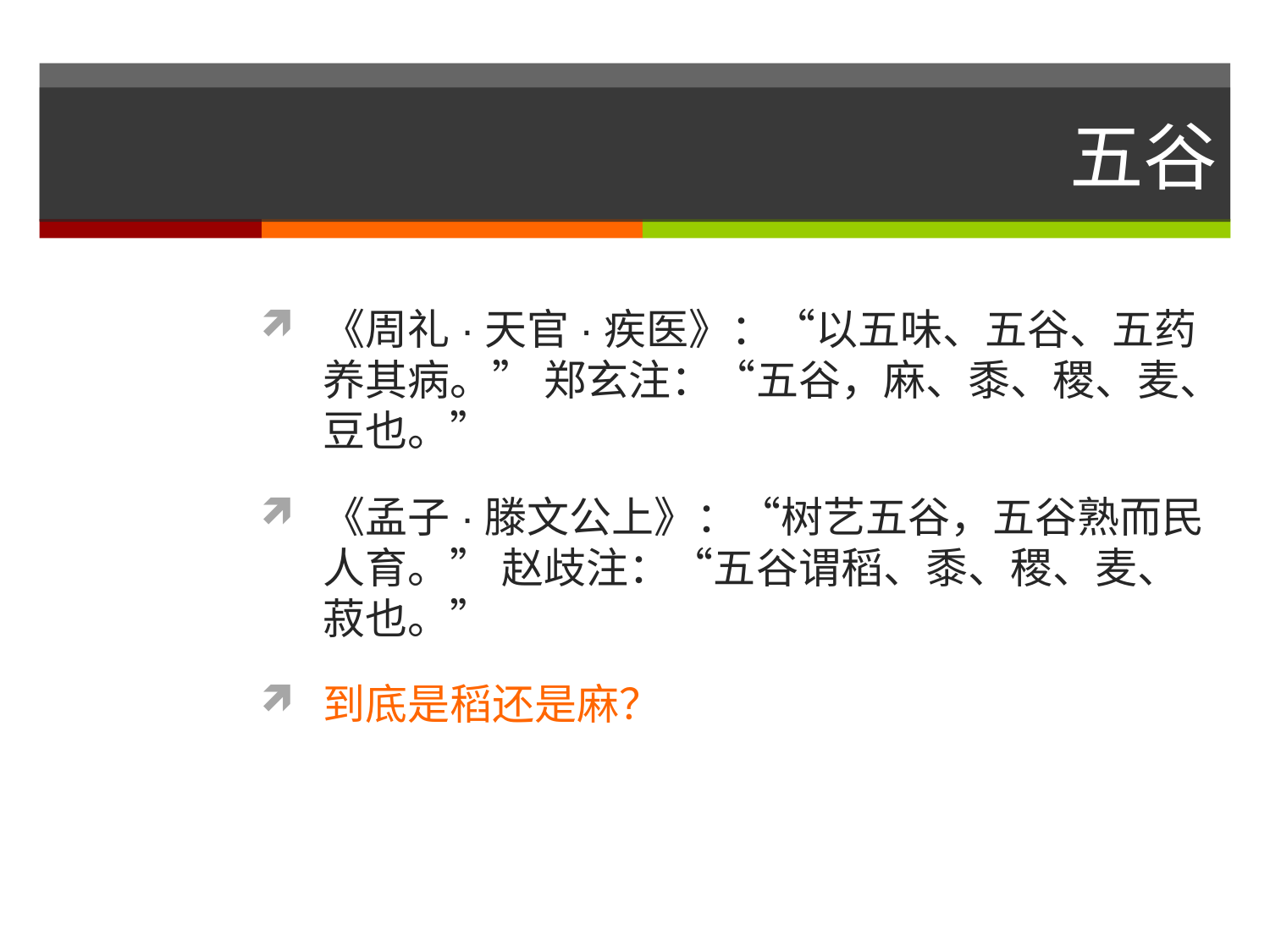

# 五谷
《周礼·天官·疾医》：“以五味、五谷、五药养其病。” 郑玄注：“五谷，麻、黍、稷、麦、豆也。”
《孟子·滕文公上》：“树艺五谷，五谷熟而民人育。” 赵歧注：“五谷谓稻、黍、稷、麦、菽也。”
到底是稻还是麻？